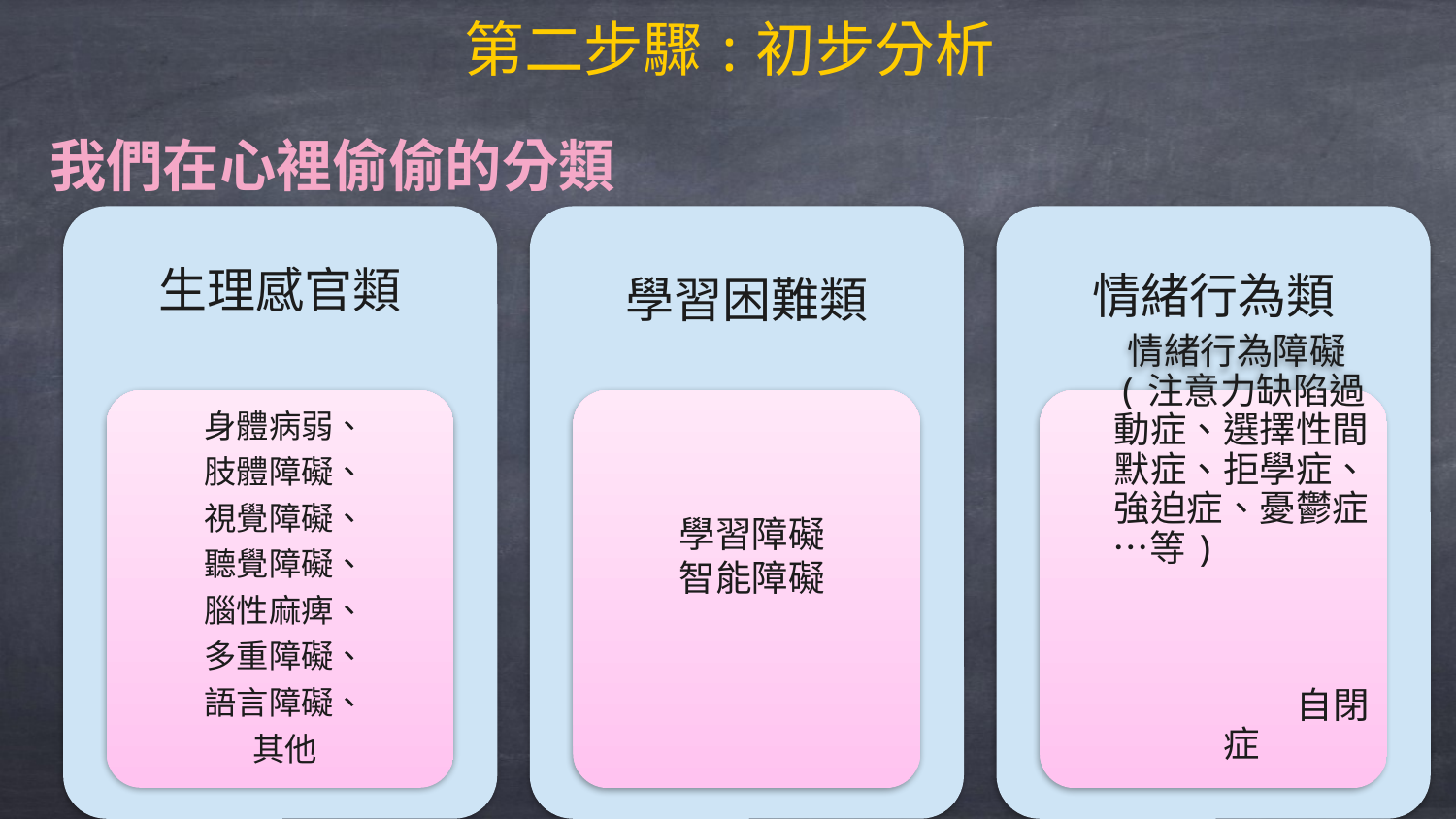

# 第二步驟:初步分析
我們在心裡偷偷的分類

生理感官類

身體病弱、
肢體障礙、
視覺障礙、
聽覺障礙、
腦性麻痺、
多重障礙、
語言障礙、
其他
學習困難類
學習障礙
智能障礙

情緒行為類
情緒行為障礙(注意力缺陷過動症、選擇性間默症、拒學症、強迫症、憂鬱症…等)                                                    自閉症